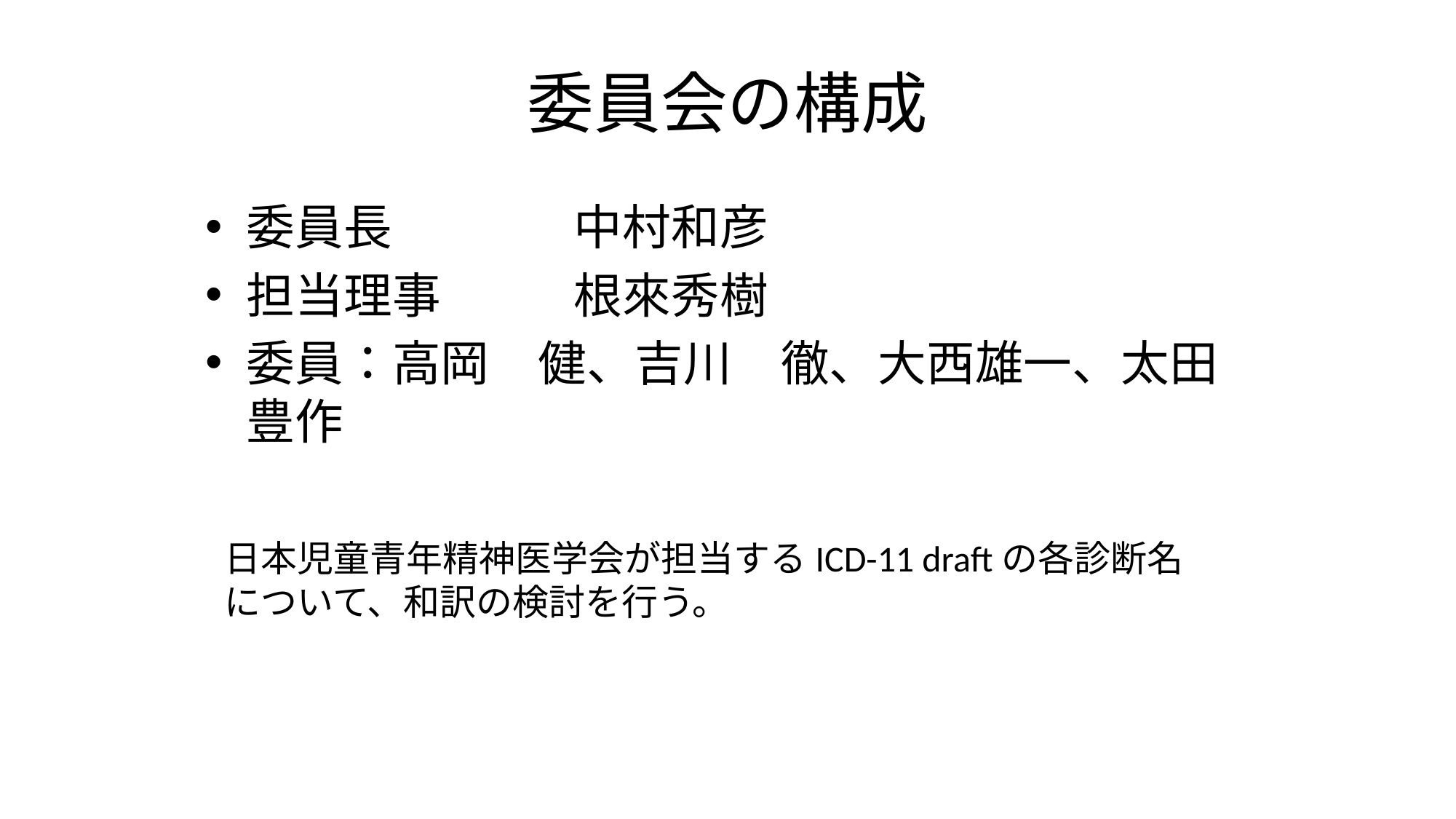

# 委員会の構成
委員長		中村和彦
担当理事　	根來秀樹
委員：高岡　健、吉川　徹、大西雄一、太田豊作
日本児童青年精神医学会が担当するICD-11 draftの各診断名
について、和訳の検討を行う。